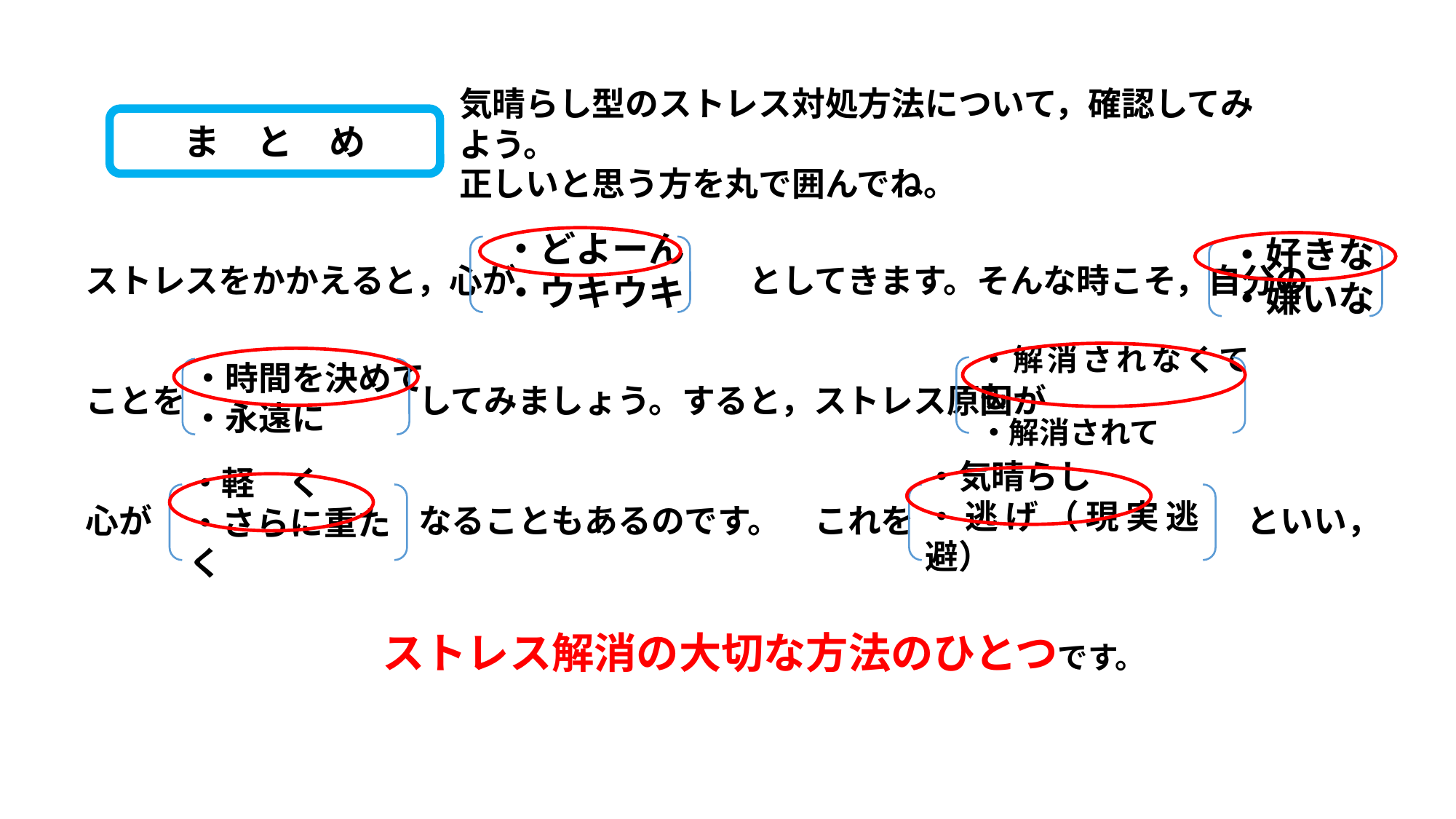

気晴らし型のストレス対処方法について，確認してみよう。
正しいと思う方を丸で囲んでね。
ま　と　め
ストレスをかかえると，心が　　　　　　　としてきます。そんな時こそ，自分の

ことを　　　　　　　してみましょう。すると，ストレス原因が

心が　　　　　　　　なることもあるのです。　これを　　　　　　　　　　といい，

・どよーん
・ウキウキ

・好きな
・嫌いな

・解消されなくても
・解消されて

・時間を決めて
・永遠に

・気晴らし
・逃げ（現実逃避）

・軽　く
・さらに重たく

ストレス解消の大切な方法のひとつです。